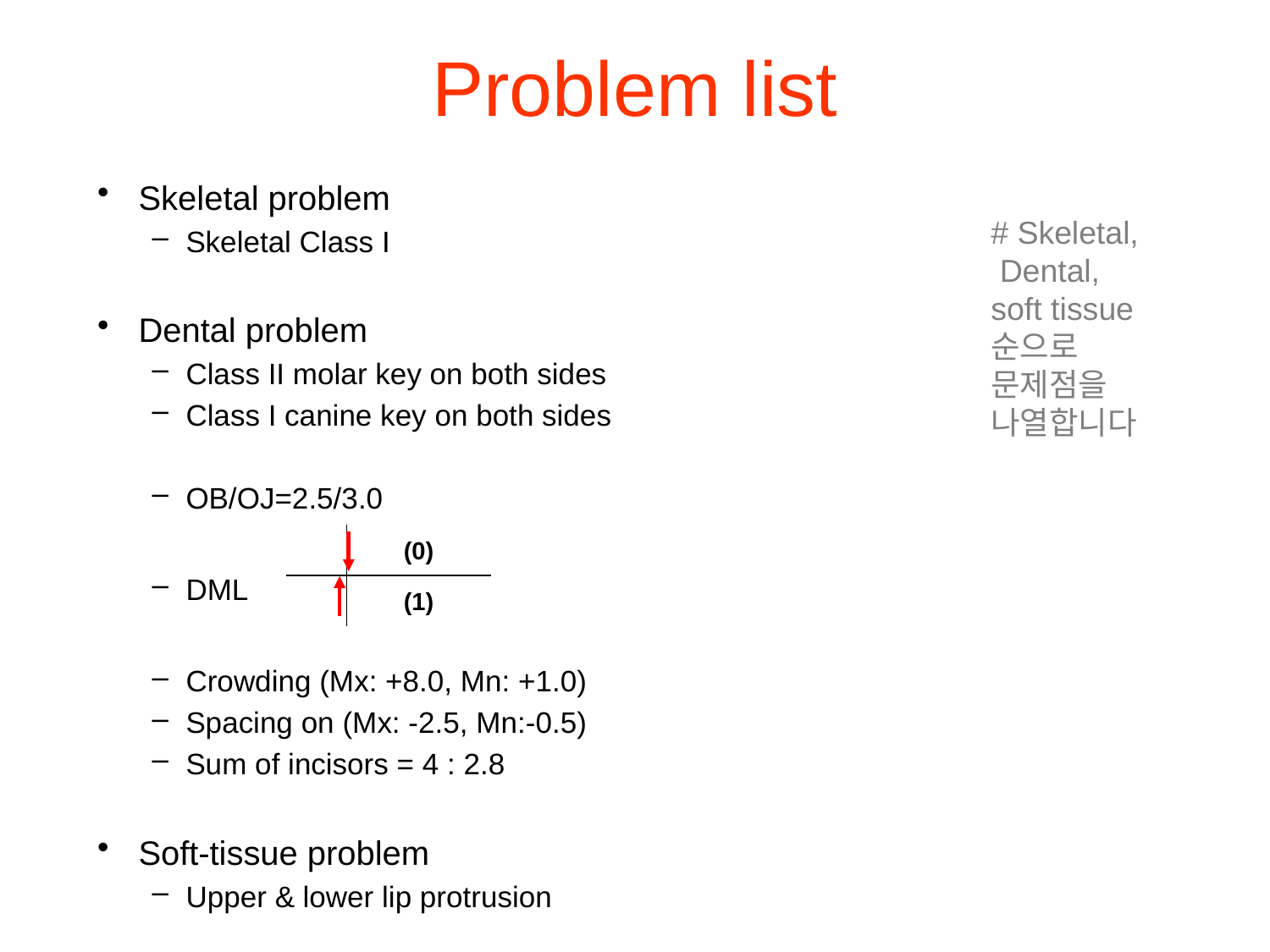

# Problem list
Skeletal problem
Skeletal Class I

Dental problem
Class II molar key on both sides
Class I canine key on both sides

OB/OJ=2.5/3.0

DML

Crowding (Mx: +8.0, Mn: +1.0)
Spacing on (Mx: -2.5, Mn:-0.5)
Sum of incisors = 4 : 2.8

Soft-tissue problem
Upper & lower lip protrusion
# Skeletal,
 Dental,
soft tissue
순으로 문제점을
나열합니다
|  | (0) |
| --- | --- |
|  | (1) |